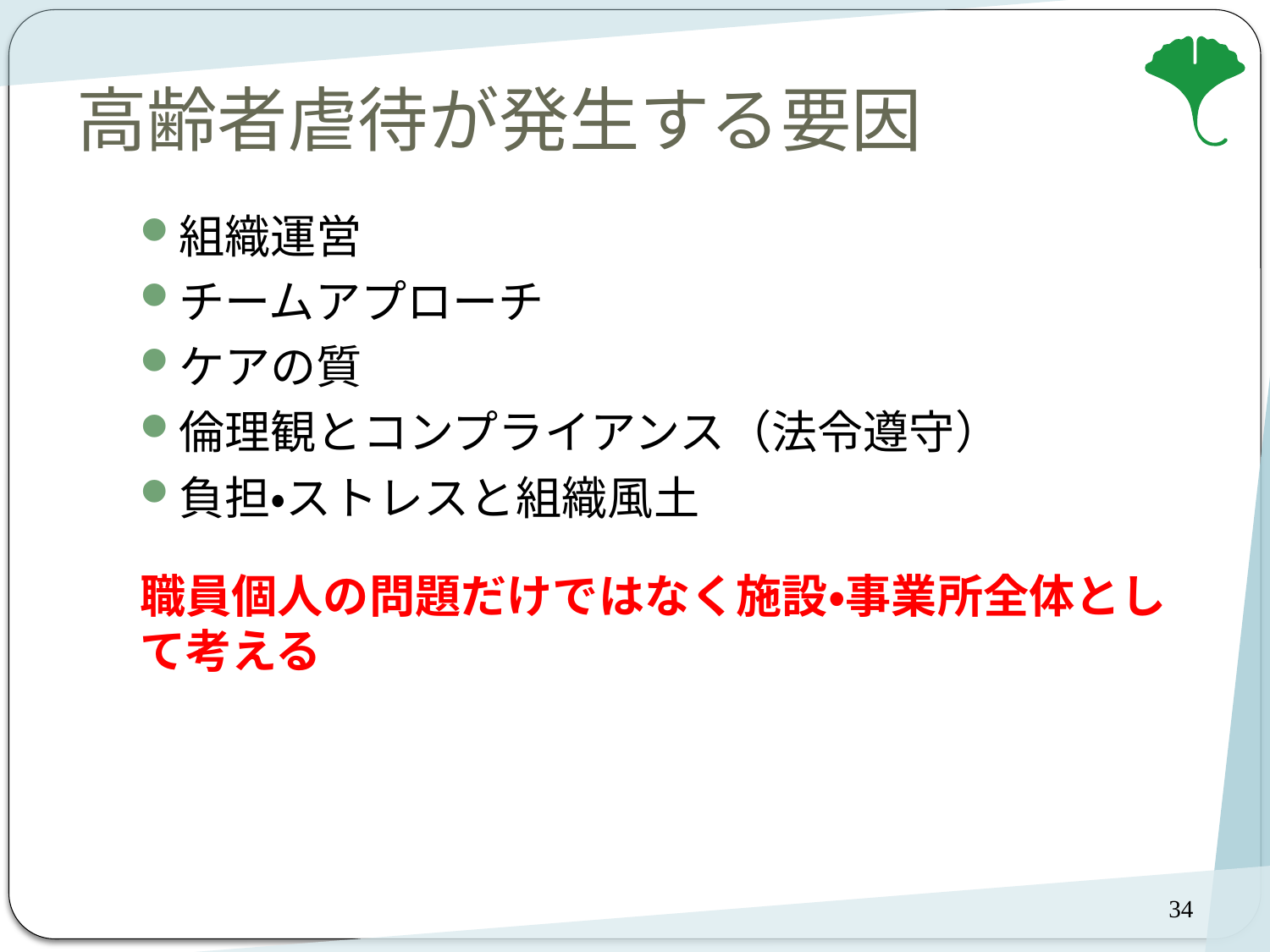

# 高齢者虐待が発生する要因
組織運営
チームアプローチ
ケアの質
倫理観とコンプライアンス（法令遵守）
負担・ストレスと組織風土

職員個人の問題だけではなく施設・事業所全体として考える
34